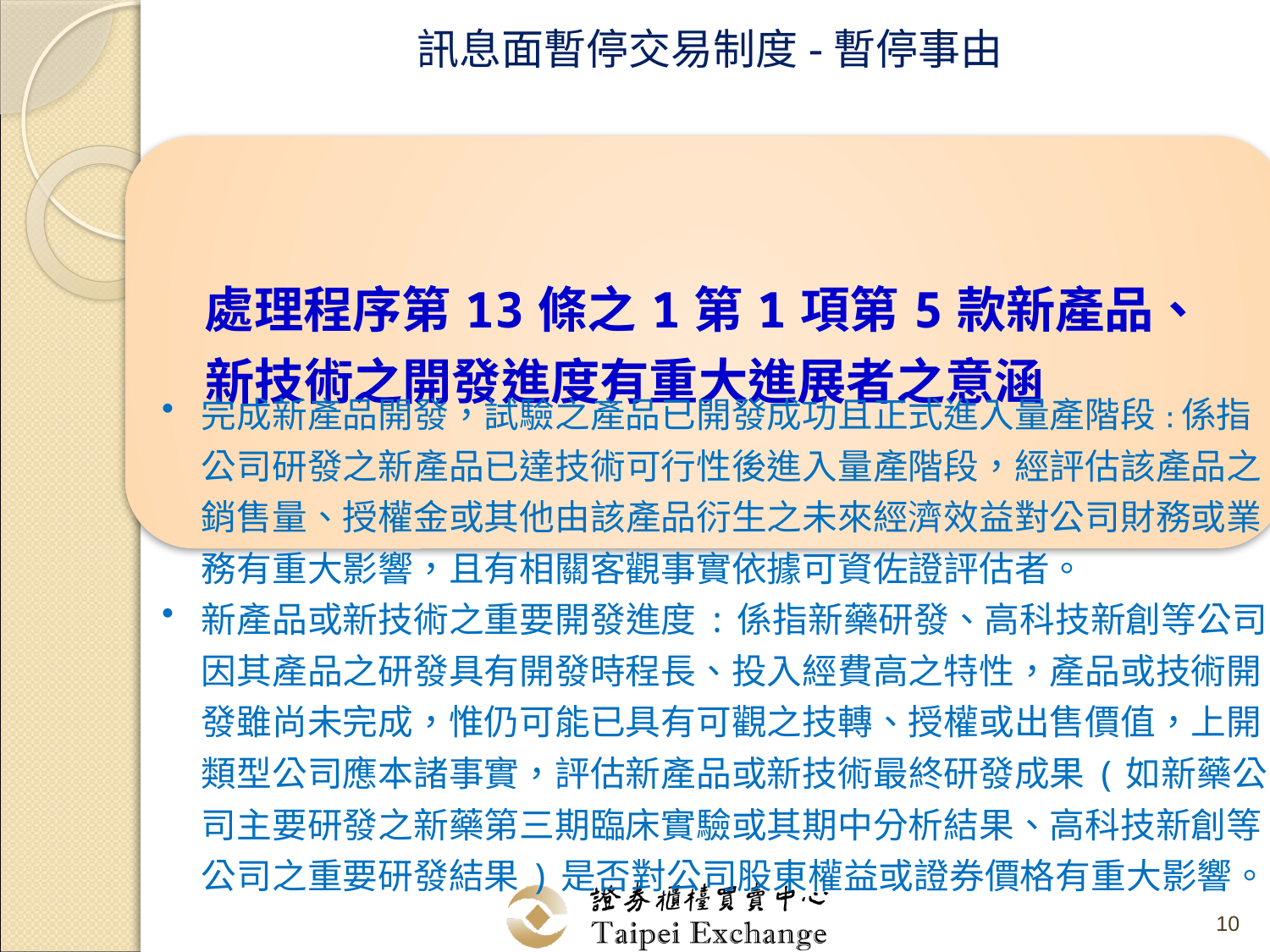

訊息面暫停交易制度-暫停事由
   處理程序第13條之1第1項第5款新產品、
   新技術之開發進度有重大進展者之意涵
完成新產品開發，試驗之產品已開發成功且正式進入量產階段:係指公司研發之新產品已達技術可行性後進入量產階段，經評估該產品之銷售量、授權金或其他由該產品衍生之未來經濟效益對公司財務或業務有重大影響，且有相關客觀事實依據可資佐證評估者。
新產品或新技術之重要開發進度:係指新藥研發、高科技新創等公司因其產品之研發具有開發時程長、投入經費高之特性，產品或技術開發雖尚未完成，惟仍可能已具有可觀之技轉、授權或出售價值，上開類型公司應本諸事實，評估新產品或新技術最終研發成果(如新藥公司主要研發之新藥第三期臨床實驗或其期中分析結果、高科技新創等公司之重要研發結果)是否對公司股東權益或證券價格有重大影響。
10